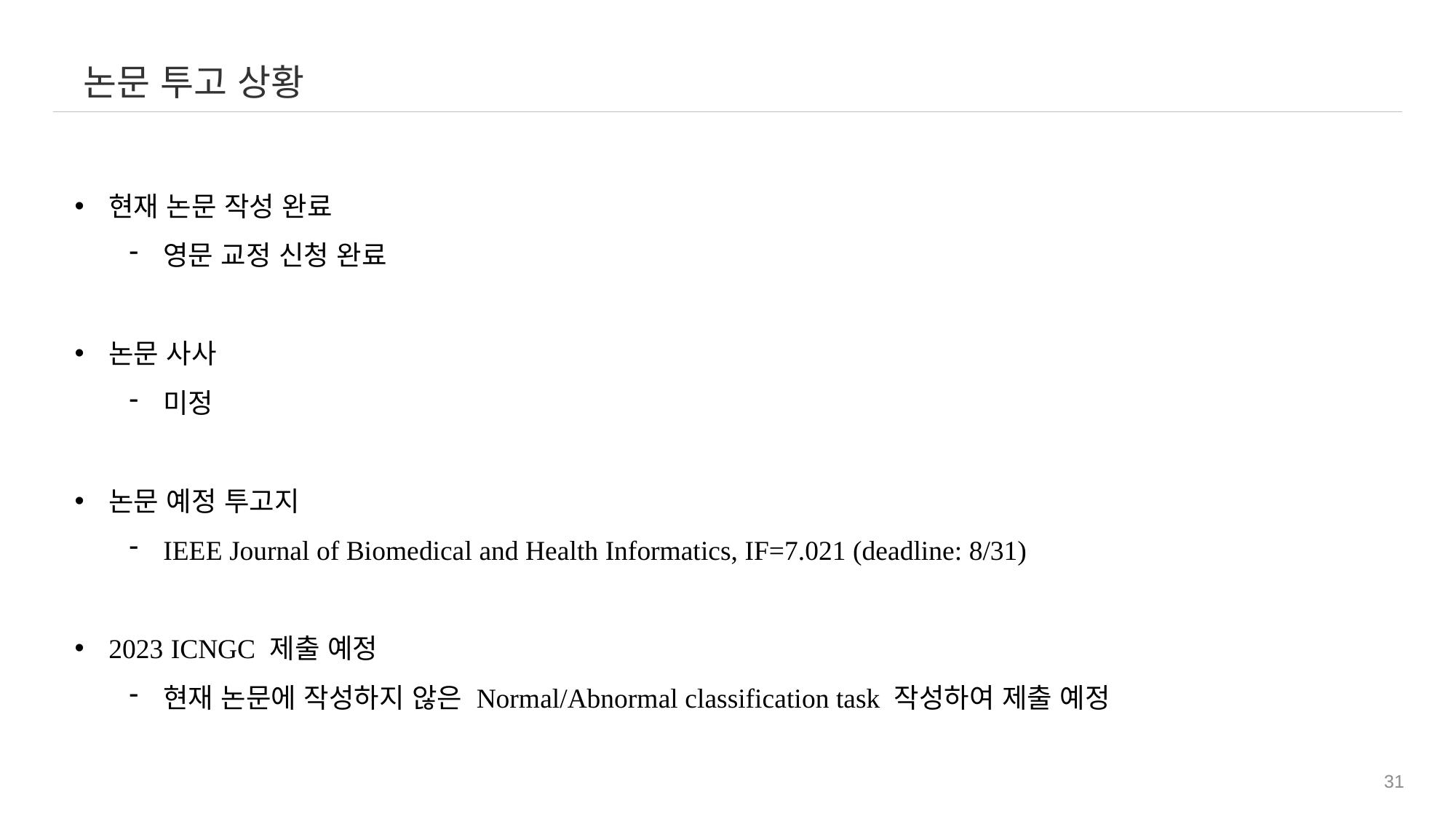

논문 투고 상황
현재 논문 작성 완료
영문 교정 신청 완료

논문 사사
미정

논문 예정 투고지
IEEE Journal of Biomedical and Health Informatics, IF=7.021 (deadline: 8/31)

2023 ICNGC 제출 예정
현재 논문에 작성하지 않은 Normal/Abnormal classification task 작성하여 제출 예정
31